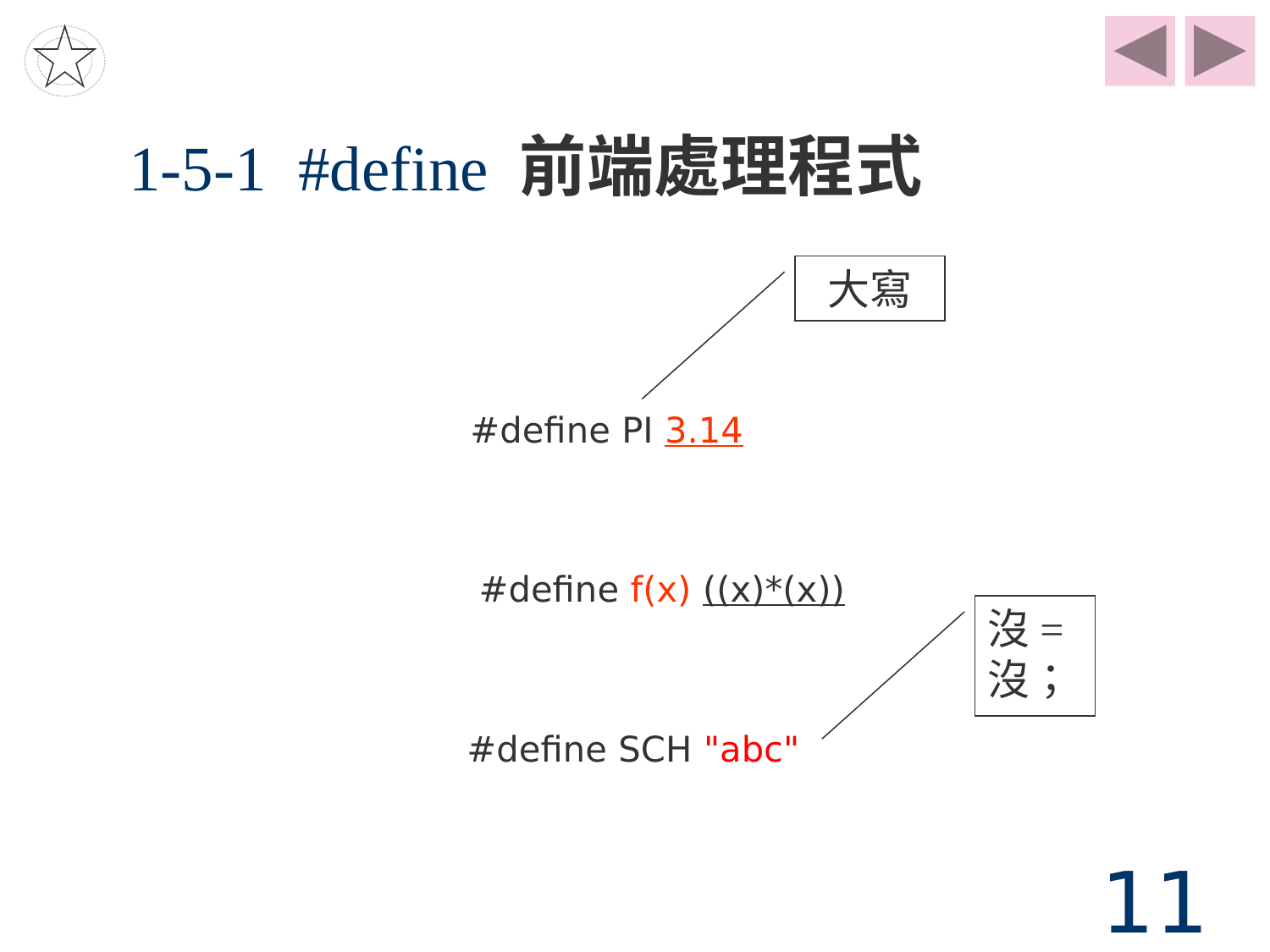

# 1-5-1  #define 前端處理程式
大寫
#define PI 3.14
#define f(x) ((x)*(x))
沒=沒；
#define SCH "abc"
11